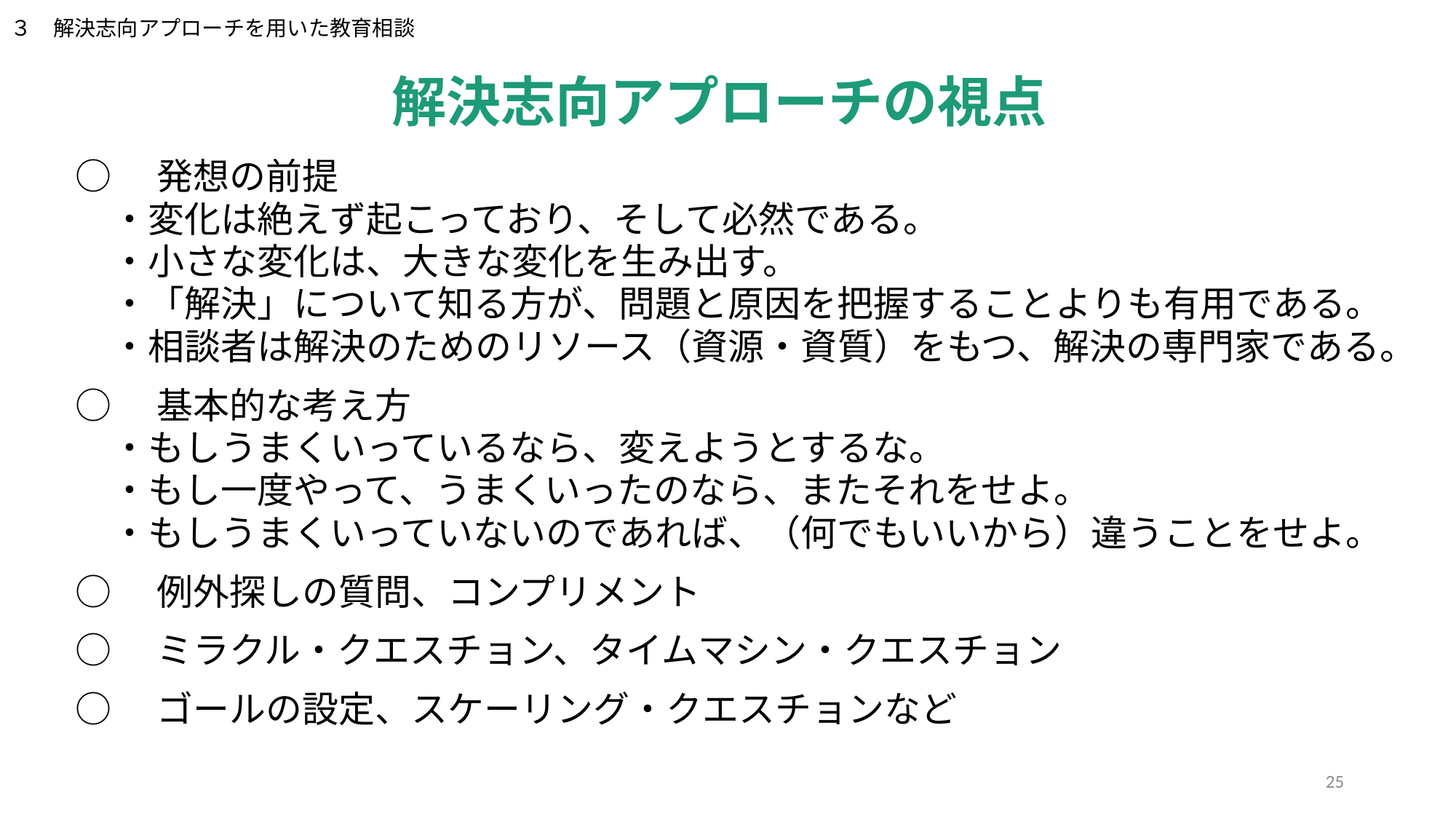

３　解決志向アプローチを用いた教育相談
解決志向アプローチの視点
○　発想の前提
　・変化は絶えず起こっており、そして必然である。
　・小さな変化は、大きな変化を生み出す。
　・「解決」について知る方が、問題と原因を把握することよりも有用である。
　・相談者は解決のためのリソース（資源・資質）をもつ、解決の専門家である。
○　基本的な考え方
　・もしうまくいっているなら、変えようとするな。
　・もし一度やって、うまくいったのなら、またそれをせよ。
　・もしうまくいっていないのであれば、（何でもいいから）違うことをせよ。
○　例外探しの質問、コンプリメント
○　ミラクル・クエスチョン、タイムマシン・クエスチョン
○　ゴールの設定、スケーリング・クエスチョンなど

25